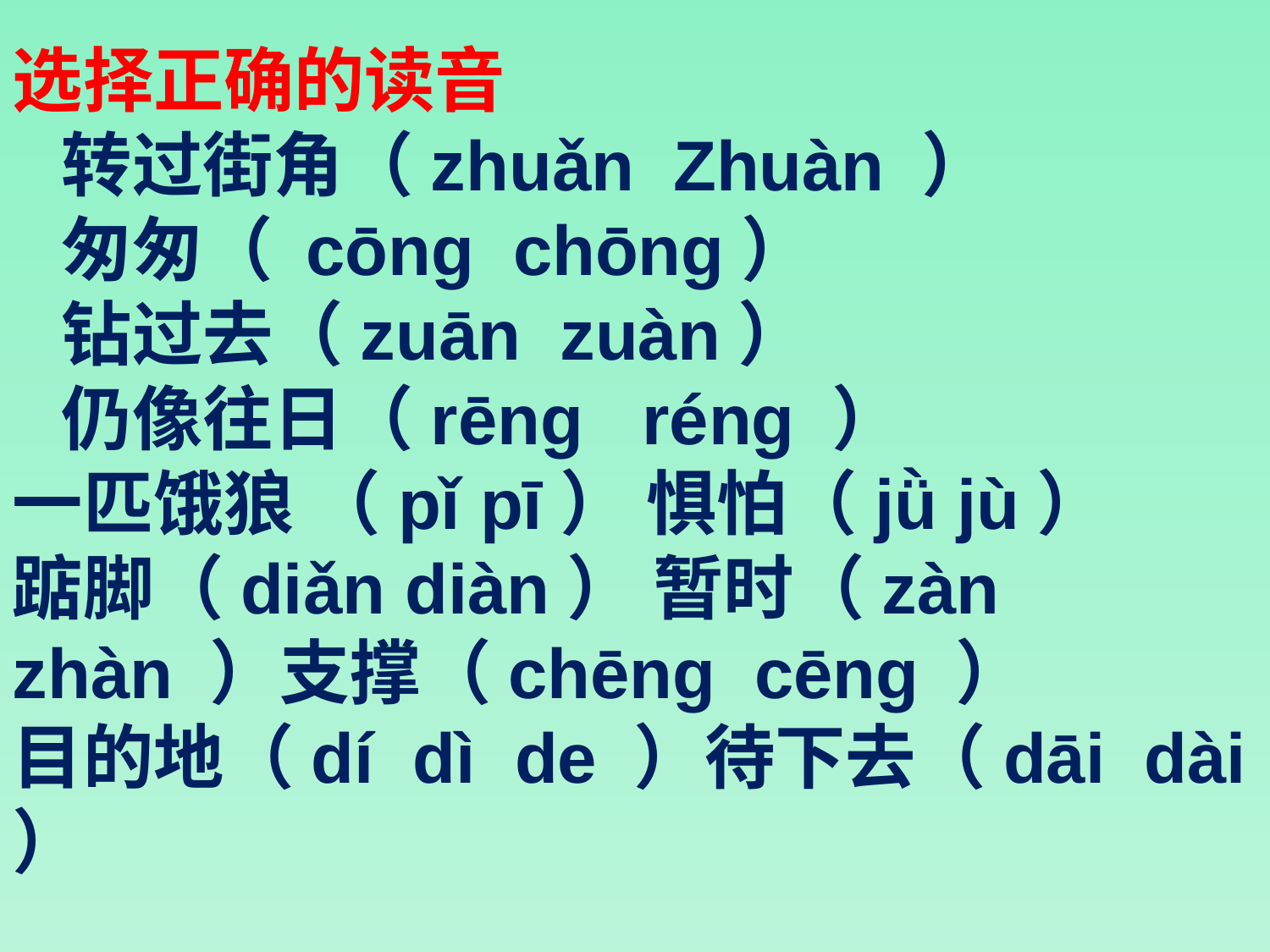

选择正确的读音
  转过街角（zhuǎn  Zhuàn ）
  匆匆（ cōng  chōng）
  钻过去（zuān  zuàn）
  仍像往日（rēng   réng ）
一匹饿狼 （pǐ pī） 惧怕（jǜ jù）
踮脚（diǎn diàn） 暂时（zàn   zhàn ）支撑（chēng  cēng ）
目的地（dí  dì  de ）待下去（dāi  dài ）